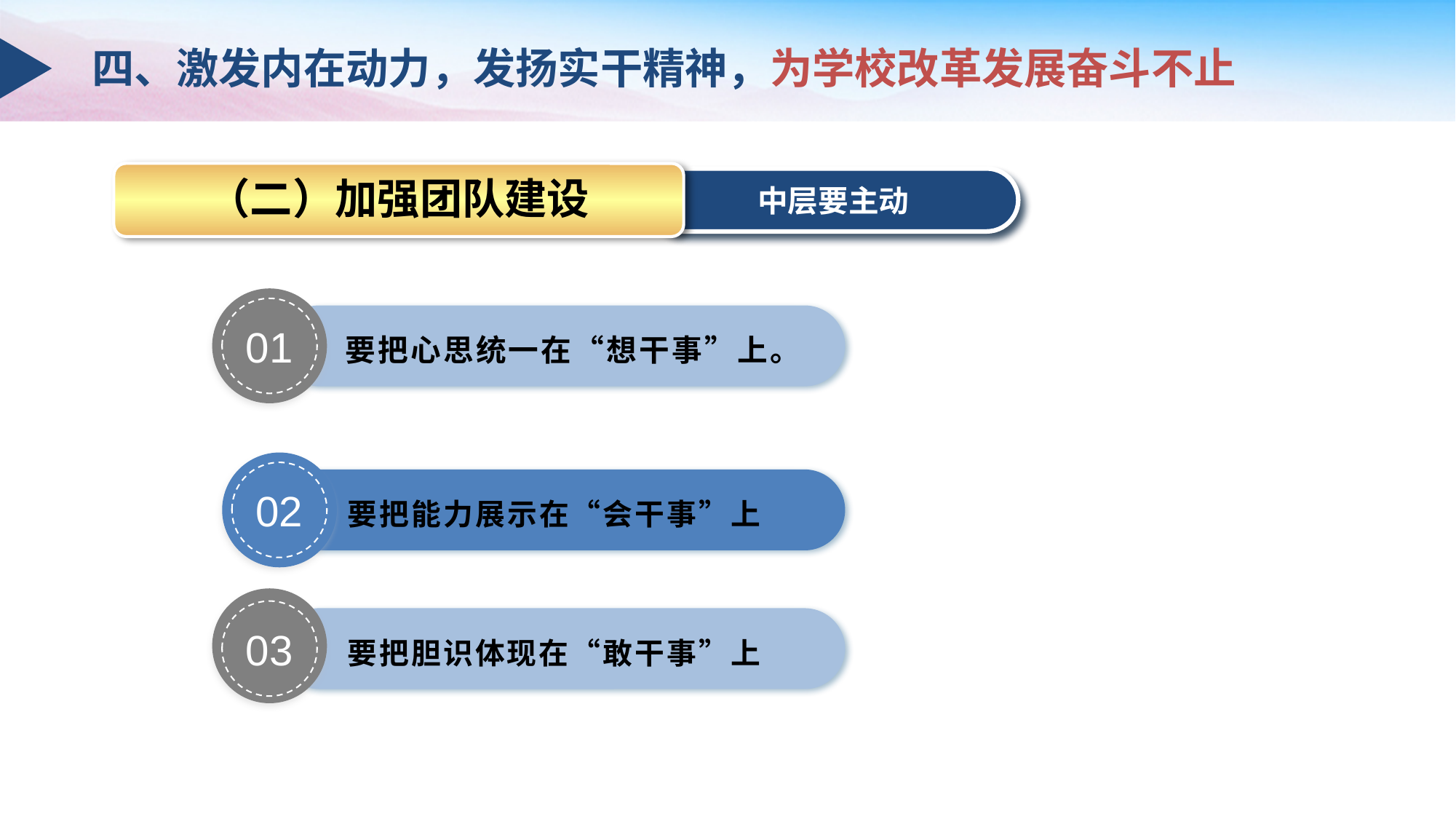

四、激发内在动力，发扬实干精神，为学校改革发展奋斗不止
（二）加强团队建设
中层要主动

01

要把心思统一在“想干事”上。

02

要把能力展示在“会干事”上

03

要把胆识体现在“敢干事”上